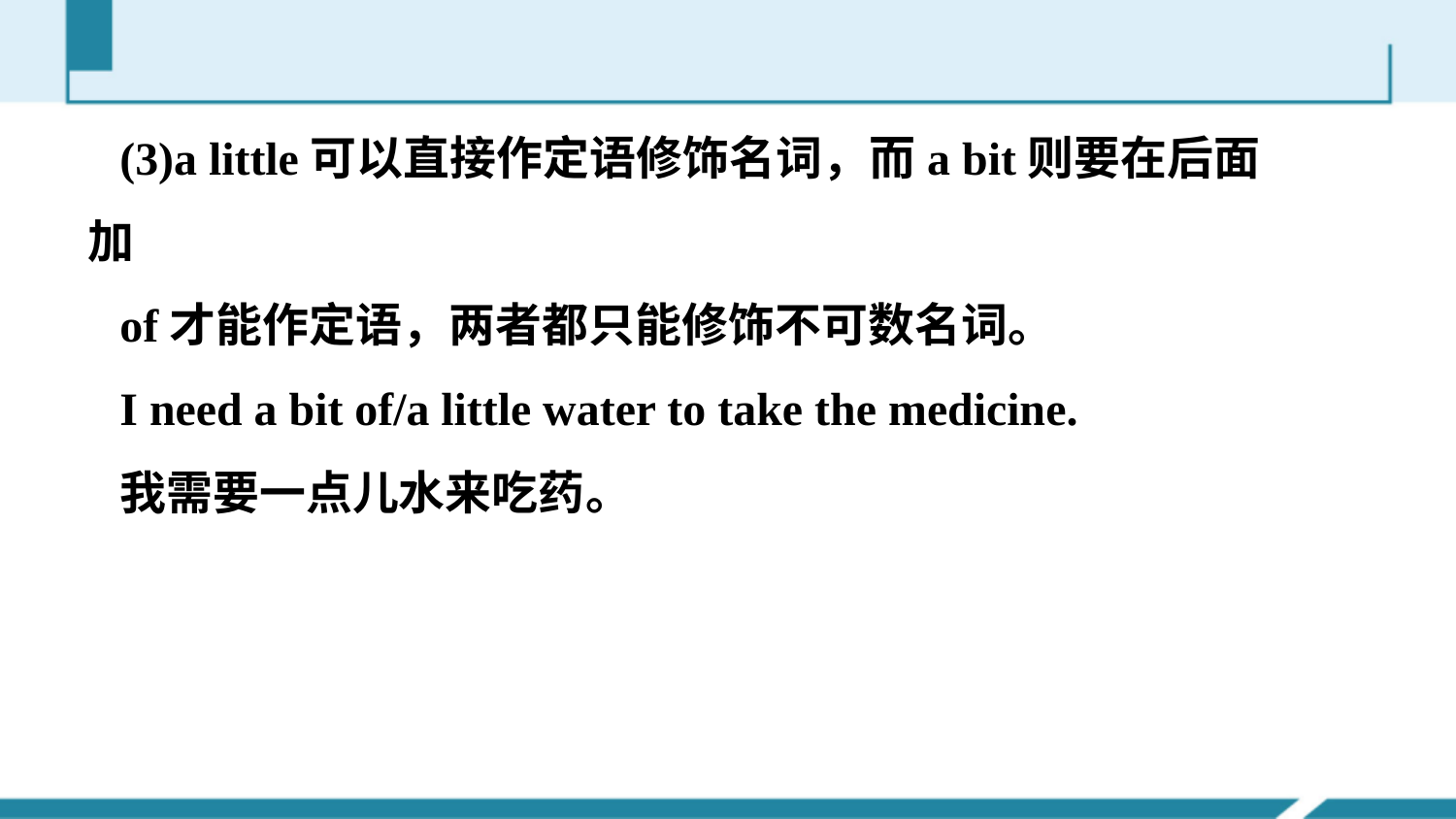

(3)a little可以直接作定语修饰名词，而a bit则要在后面加
of才能作定语，两者都只能修饰不可数名词。
I need a bit of/a little water to take the medicine.
我需要一点儿水来吃药。